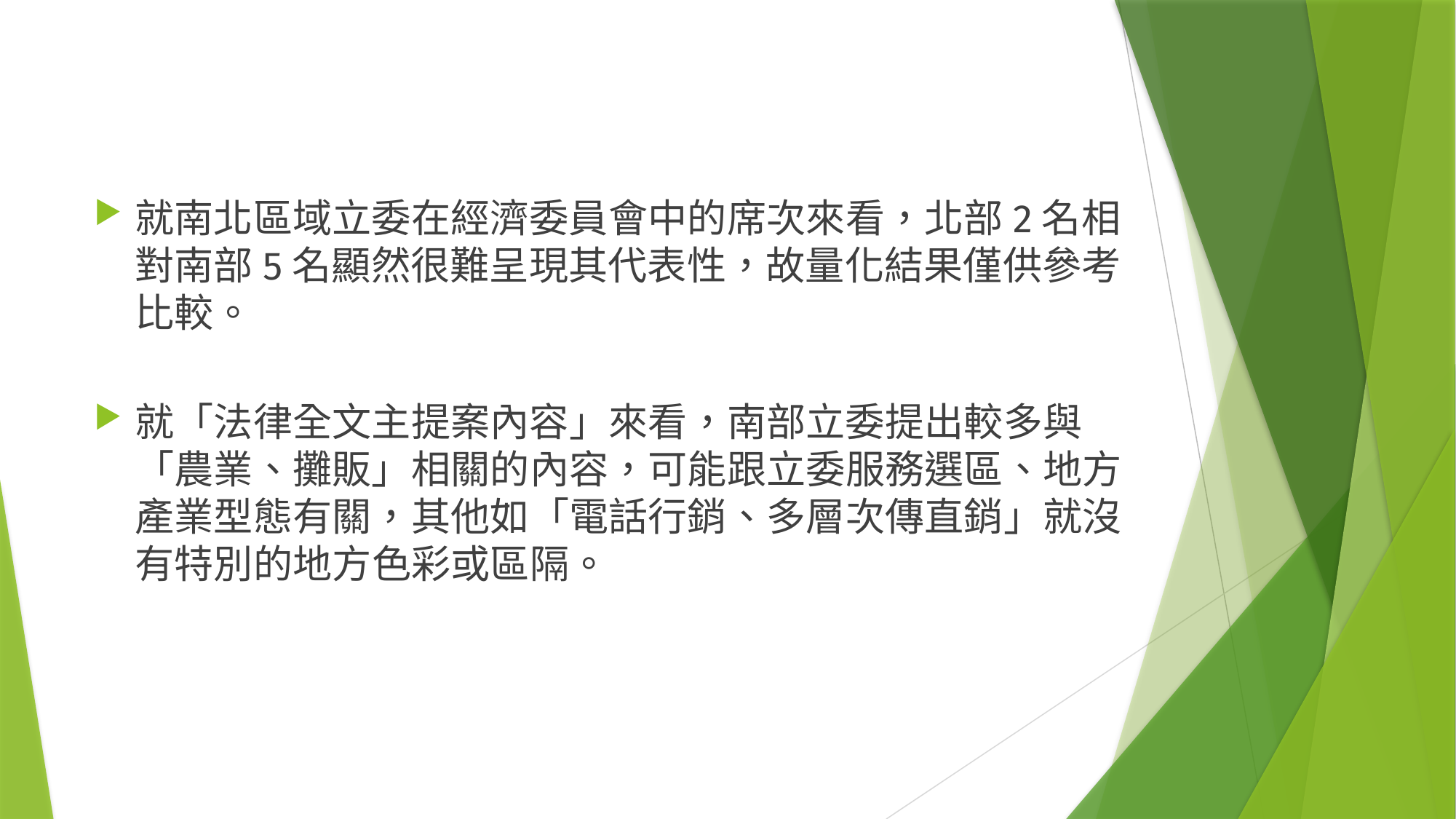

就南北區域立委在經濟委員會中的席次來看，北部2名相對南部5名顯然很難呈現其代表性，故量化結果僅供參考比較。
就「法律全文主提案內容」來看，南部立委提出較多與「農業、攤販」相關的內容，可能跟立委服務選區、地方產業型態有關，其他如「電話行銷、多層次傳直銷」就沒有特別的地方色彩或區隔。